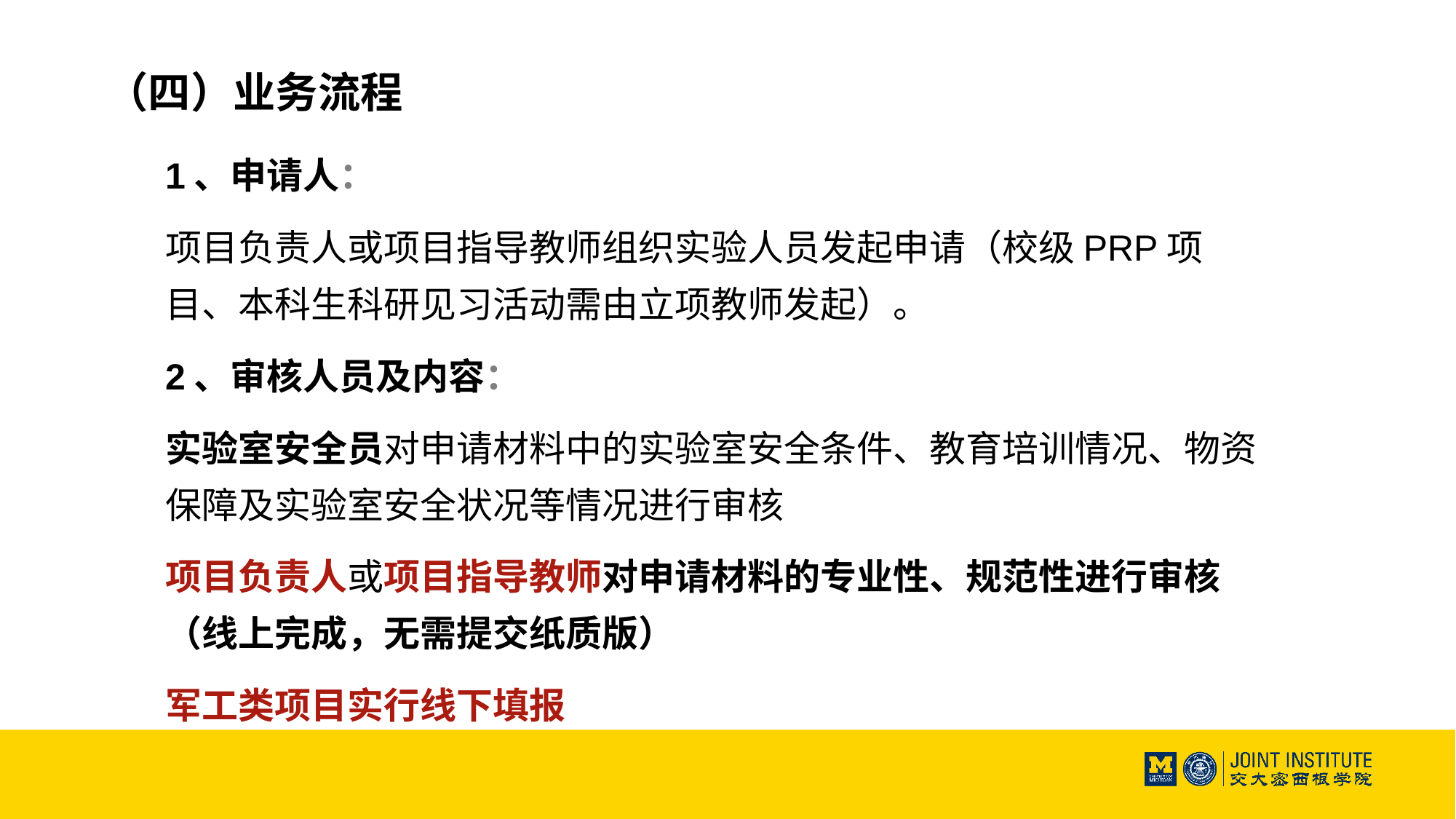

（四）业务流程
1、申请人：
项目负责人或项目指导教师组织实验人员发起申请（校级PRP项目、本科生科研见习活动需由立项教师发起）。
2、审核人员及内容：
实验室安全员对申请材料中的实验室安全条件、教育培训情况、物资保障及实验室安全状况等情况进行审核
项目负责人或项目指导教师对申请材料的专业性、规范性进行审核（线上完成，无需提交纸质版）
军工类项目实行线下填报